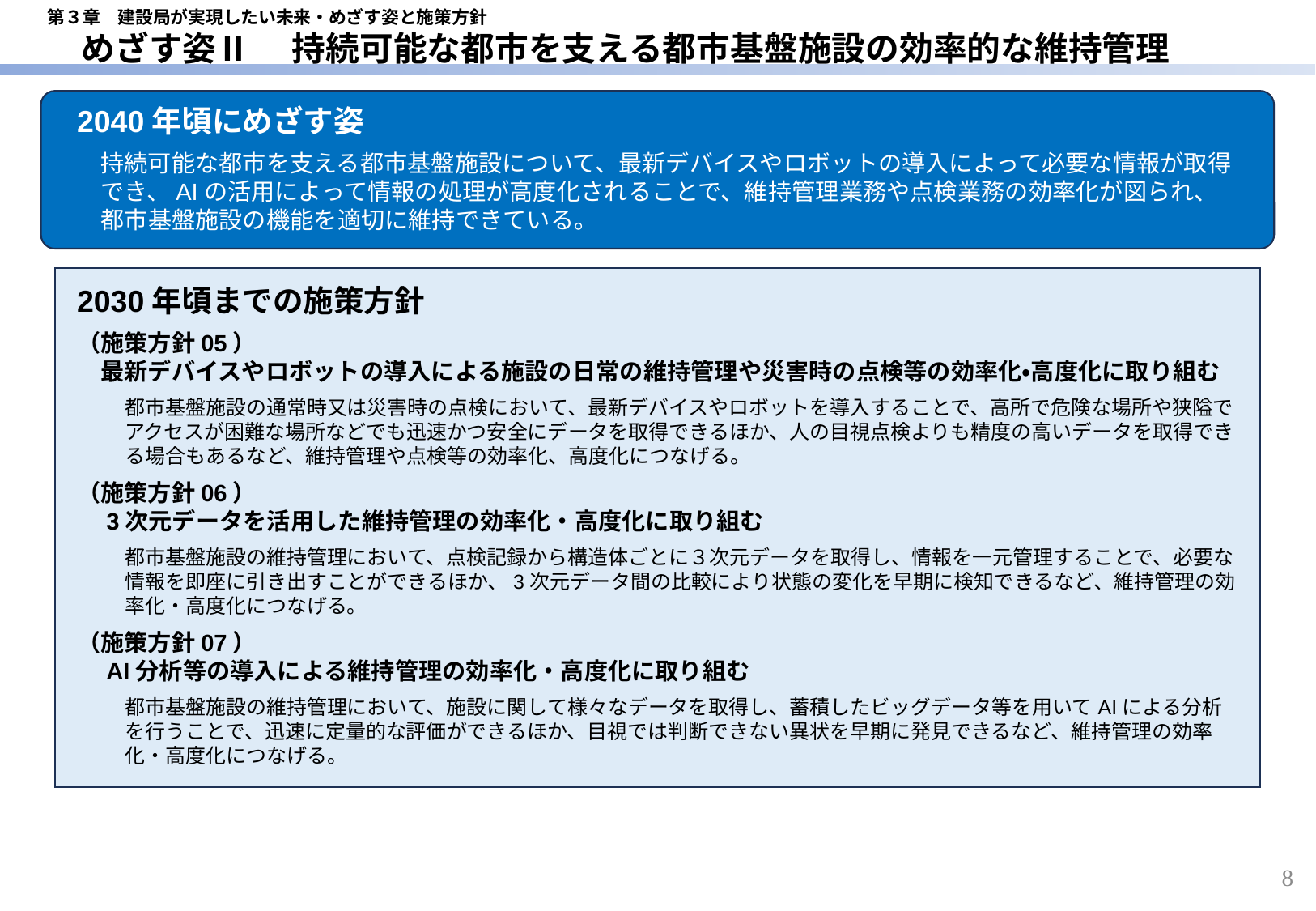

第３章　建設局が実現したい未来・めざす姿と施策方針
　めざす姿Ⅱ 　持続可能な都市を支える都市基盤施設の効率的な維持管理

2040年頃にめざす姿
　持続可能な都市を支える都市基盤施設について、最新デバイスやロボットの導入によって必要な情報が取得でき、AIの活用によって情報の処理が高度化されることで、維持管理業務や点検業務の効率化が図られ、都市基盤施設の機能を適切に維持できている。

2030年頃までの施策方針
（施策方針05）
　最新デバイスやロボットの導入による施設の日常の維持管理や災害時の点検等の効率化・高度化に取り組む
都市基盤施設の通常時又は災害時の点検において、最新デバイスやロボットを導入することで、高所で危険な場所や狭隘でアクセスが困難な場所などでも迅速かつ安全にデータを取得できるほか、人の目視点検よりも精度の高いデータを取得できる場合もあるなど、維持管理や点検等の効率化、高度化につなげる。
（施策方針06）
　3次元データを活用した維持管理の効率化・高度化に取り組む
都市基盤施設の維持管理において、点検記録から構造体ごとに３次元データを取得し、情報を一元管理することで、必要な情報を即座に引き出すことができるほか、3次元データ間の比較により状態の変化を早期に検知できるなど、維持管理の効率化・高度化につなげる。
（施策方針07）
　AI分析等の導入による維持管理の効率化・高度化に取り組む
都市基盤施設の維持管理において、施設に関して様々なデータを取得し、蓄積したビッグデータ等を用いてAIによる分析を行うことで、迅速に定量的な評価ができるほか、目視では判断できない異状を早期に発見できるなど、維持管理の効率化・高度化につなげる。

8